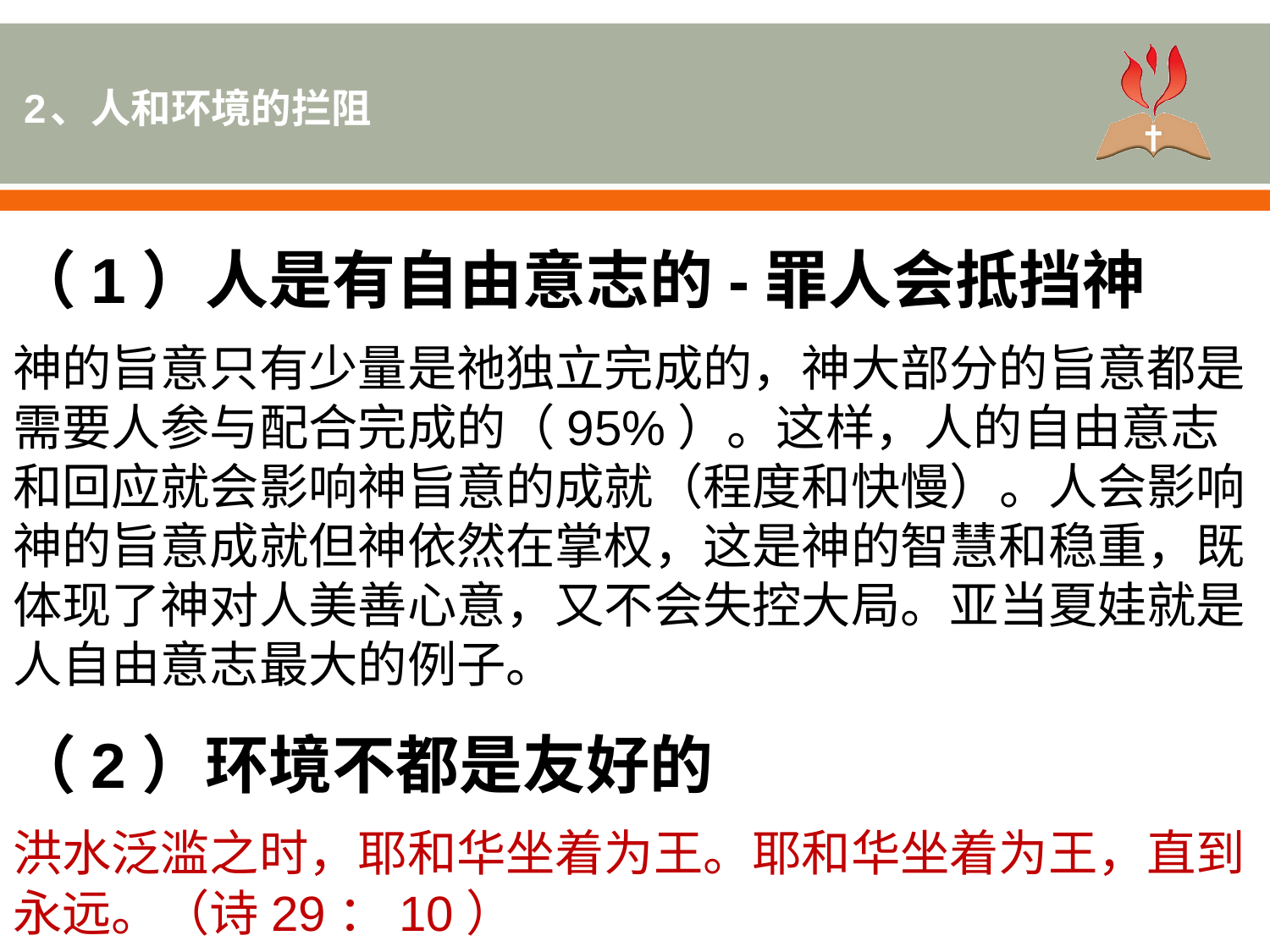

2、人和环境的拦阻
（1）人是有自由意志的-罪人会抵挡神
神的旨意只有少量是祂独立完成的，神大部分的旨意都是需要人参与配合完成的（95%）。这样，人的自由意志和回应就会影响神旨意的成就（程度和快慢）。人会影响神的旨意成就但神依然在掌权，这是神的智慧和稳重，既体现了神对人美善心意，又不会失控大局。亚当夏娃就是人自由意志最大的例子。
（2）环境不都是友好的
洪水泛滥之时，耶和华坐着为王。耶和华坐着为王，直到永远。（诗29：10）